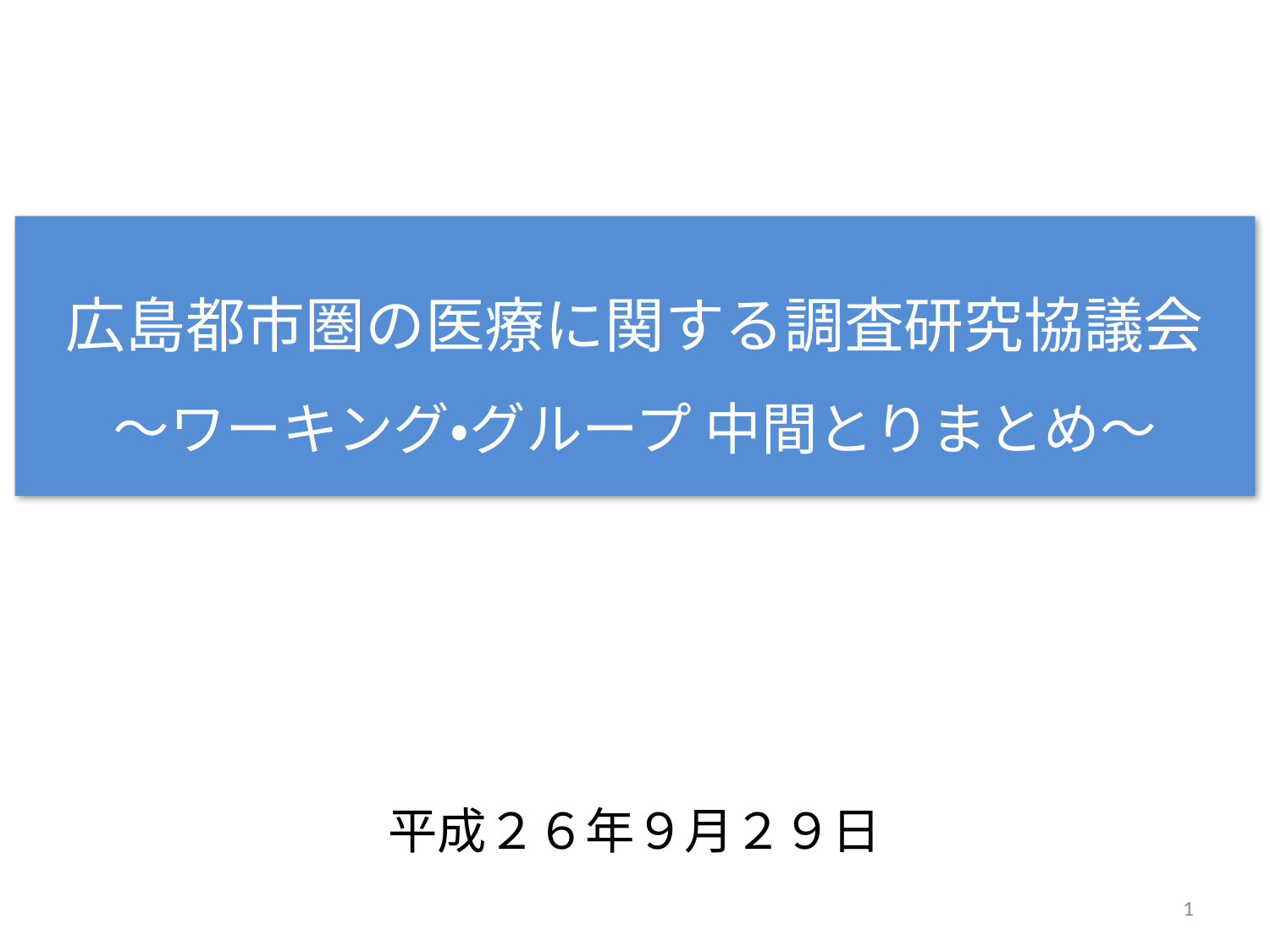

# 広島都市圏の医療に関する調査研究協議会 ～ワーキング・グループ 中間とりまとめ～
平成２６年９月２９日
1